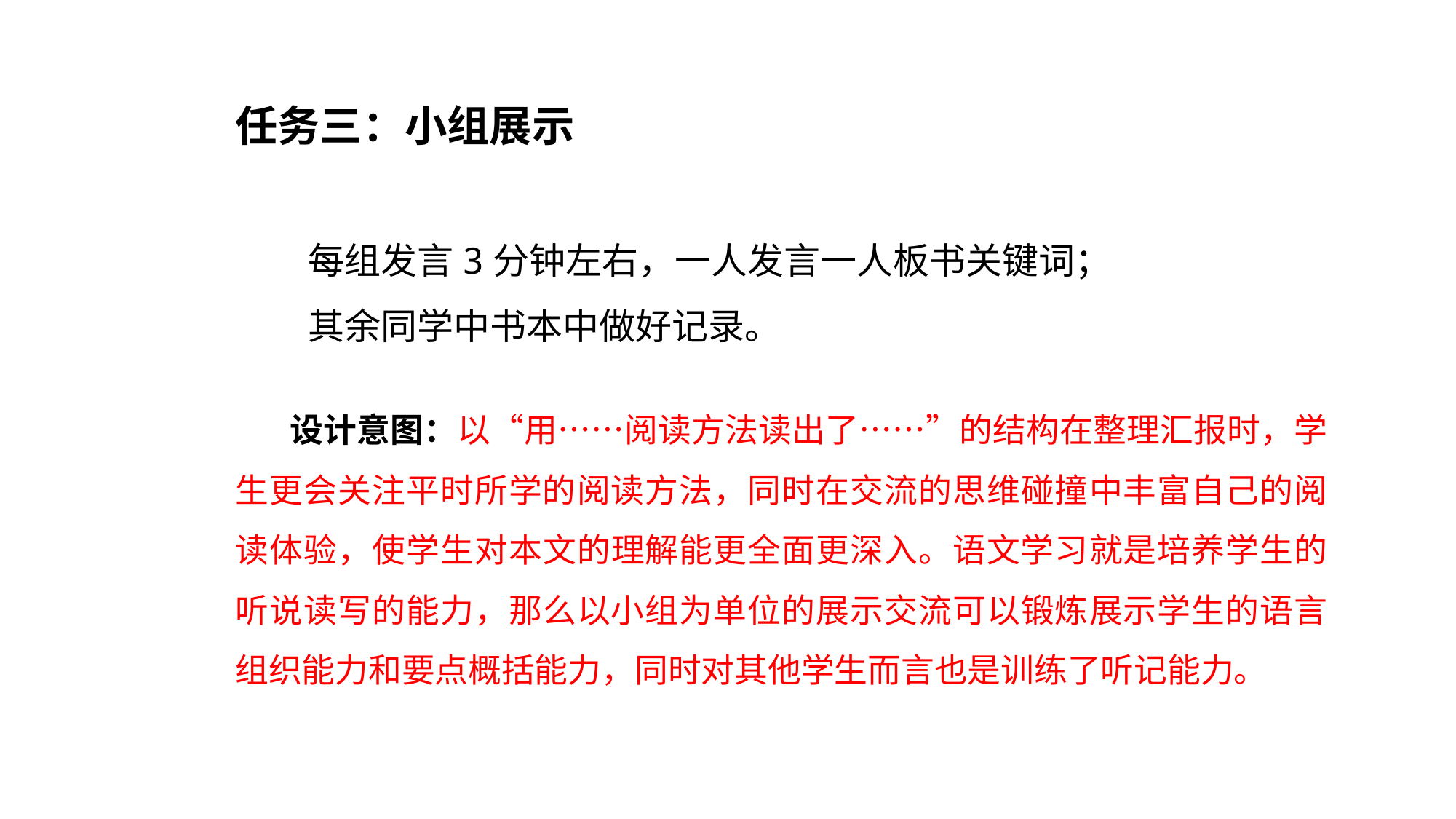

任务三：小组展示

　　每组发言3分钟左右，一人发言一人板书关键词；
　　其余同学中书本中做好记录。
　　设计意图：以“用……阅读方法读出了……”的结构在整理汇报时，学生更会关注平时所学的阅读方法，同时在交流的思维碰撞中丰富自己的阅读体验，使学生对本文的理解能更全面更深入。语文学习就是培养学生的听说读写的能力，那么以小组为单位的展示交流可以锻炼展示学生的语言组织能力和要点概括能力，同时对其他学生而言也是训练了听记能力。